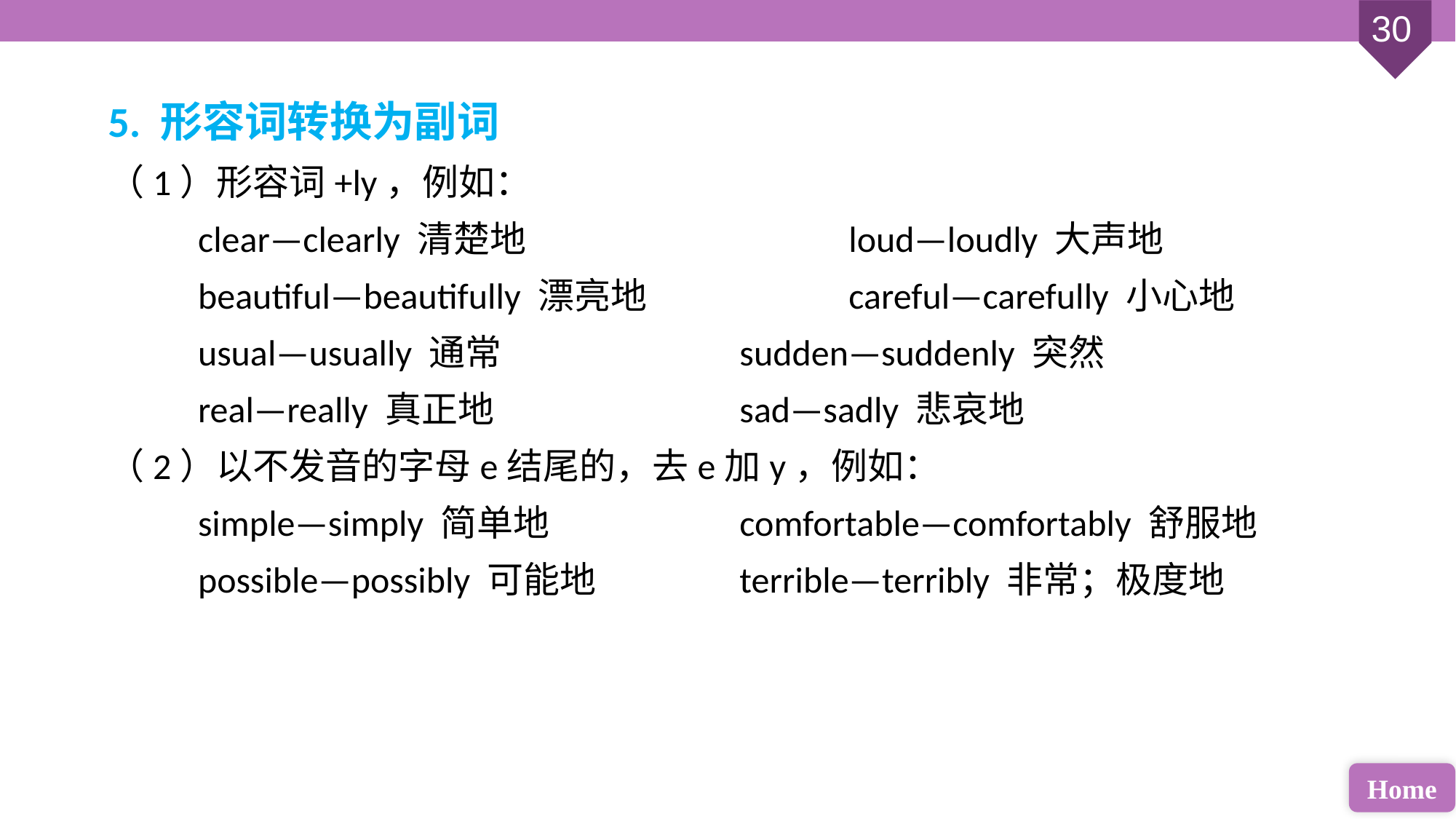

5. 形容词转换为副词
（1）形容词+ly，例如：
           clear—clearly 清楚地 			loud—loudly 大声地
           beautiful—beautifully 漂亮地 		careful—carefully 小心地
           usual—usually 通常 			sudden—suddenly 突然
           real—really 真正地 			sad—sadly 悲哀地
（2）以不发音的字母e结尾的，去e加y，例如：
           simple—simply 简单地 		comfortable—comfortably 舒服地
           possible—possibly 可能地 		terrible—terribly 非常；极度地